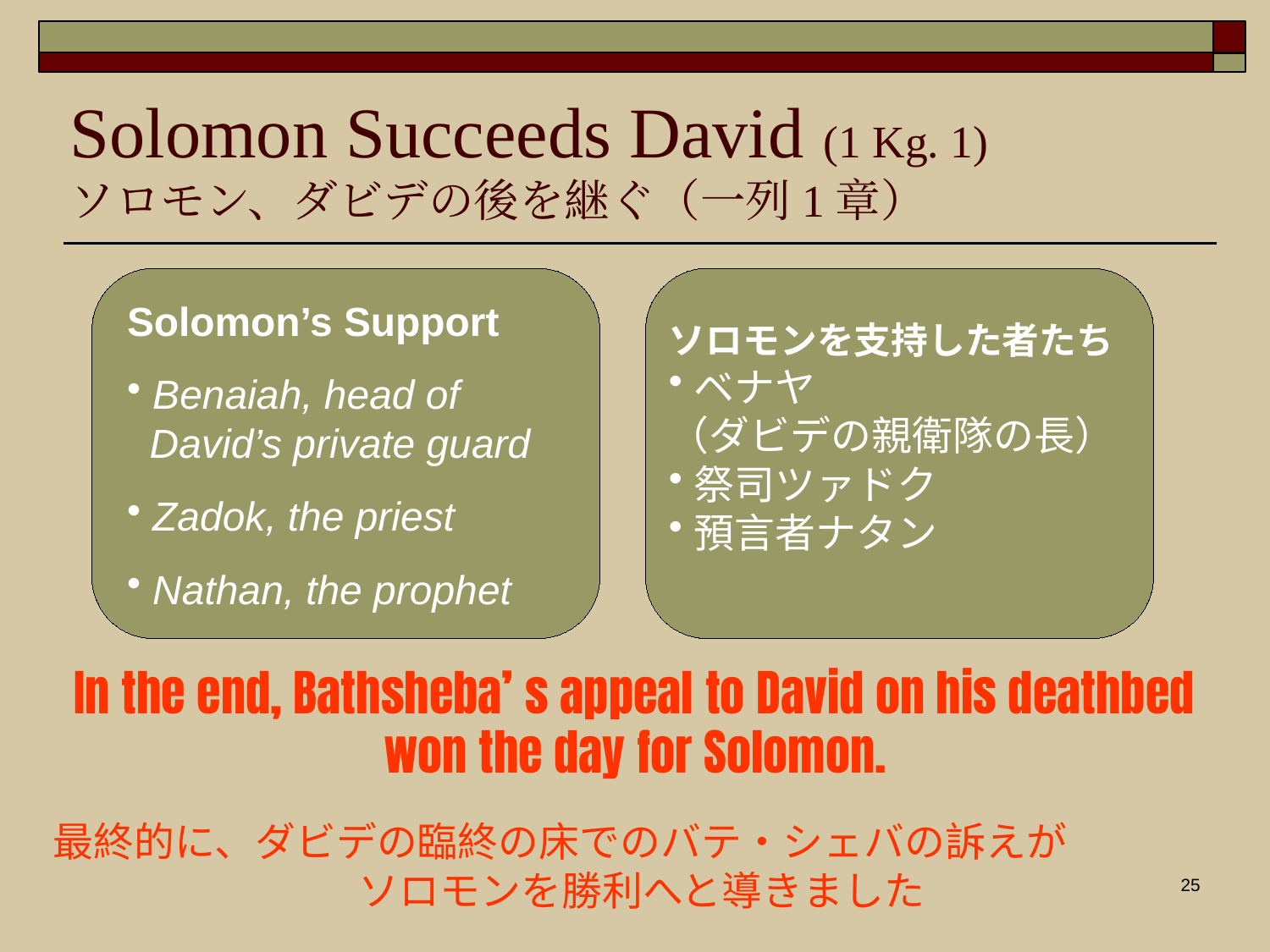

Solomon Succeeds David (1 Kg. 1)
ソロモン、ダビデの後を継ぐ（一列1章）

Solomon’s Support
 Benaiah, head of
  David’s private guard
 Zadok, the priest
 Nathan, the prophet
ソロモンを支持した者たち
ベナヤ
（ダビデの親衛隊の長）
祭司ツァドク
預言者ナタン
In the end, Bathsheba’ s appeal to David on his deathbed won the day for Solomon.
最終的に、ダビデの臨終の床でのバテ・シェバの訴えが　　　　ソロモンを勝利へと導きました
25